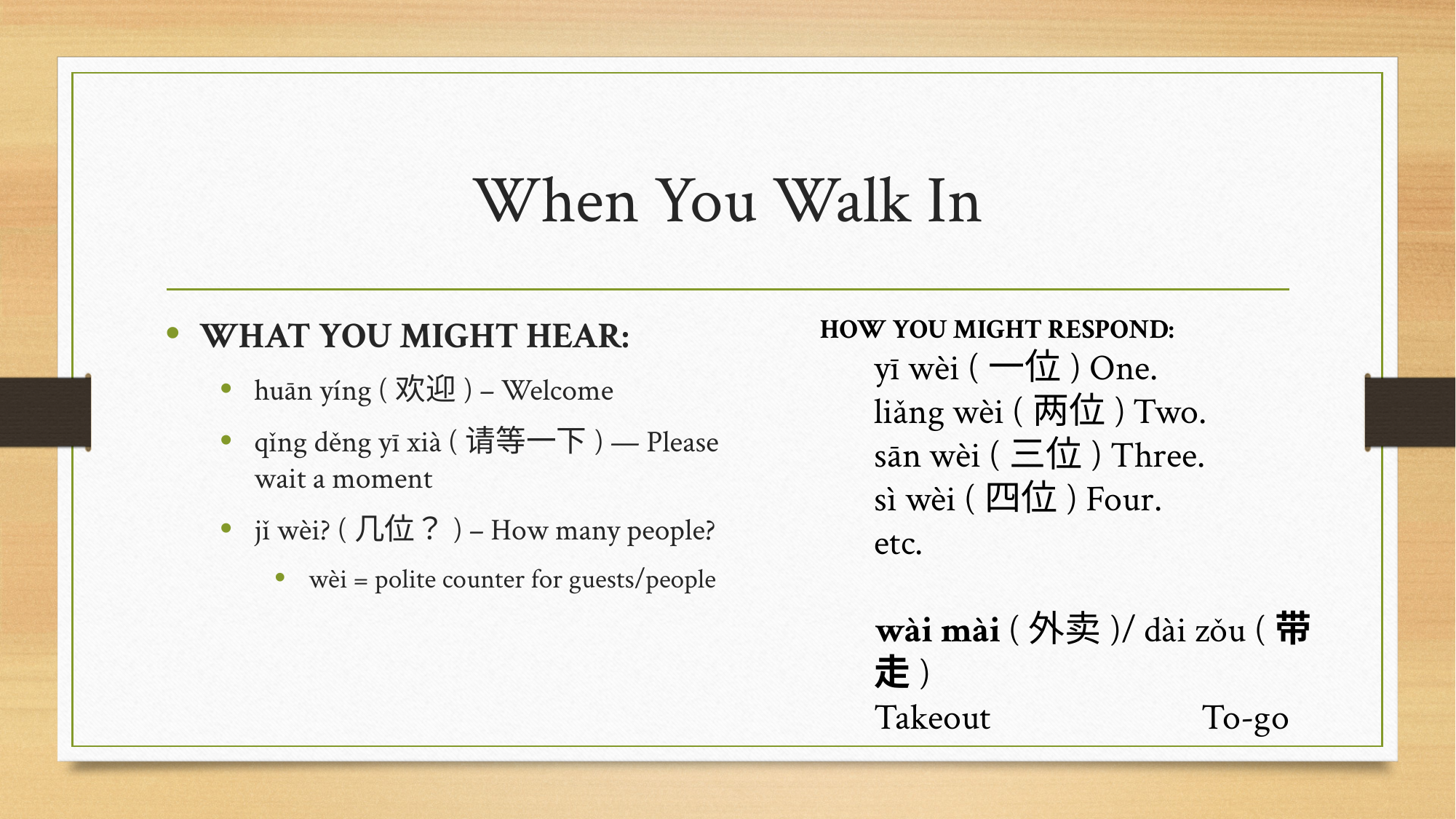

# When You Walk In
WHAT YOU MIGHT HEAR:
huān yíng (欢迎) – Welcome
qǐng děng yī xià (请等一下) — Please wait a moment
jǐ wèi? (几位？) – How many people?
wèi = polite counter for guests/people

HOW YOU MIGHT RESPOND:
yī wèi (一位) One.
liǎng wèi (两位) Two.
sān wèi (三位) Three.
sì wèi (四位) Four.
etc.

wài mài (外卖)/ dài zǒu (带走)
Takeout		To-go